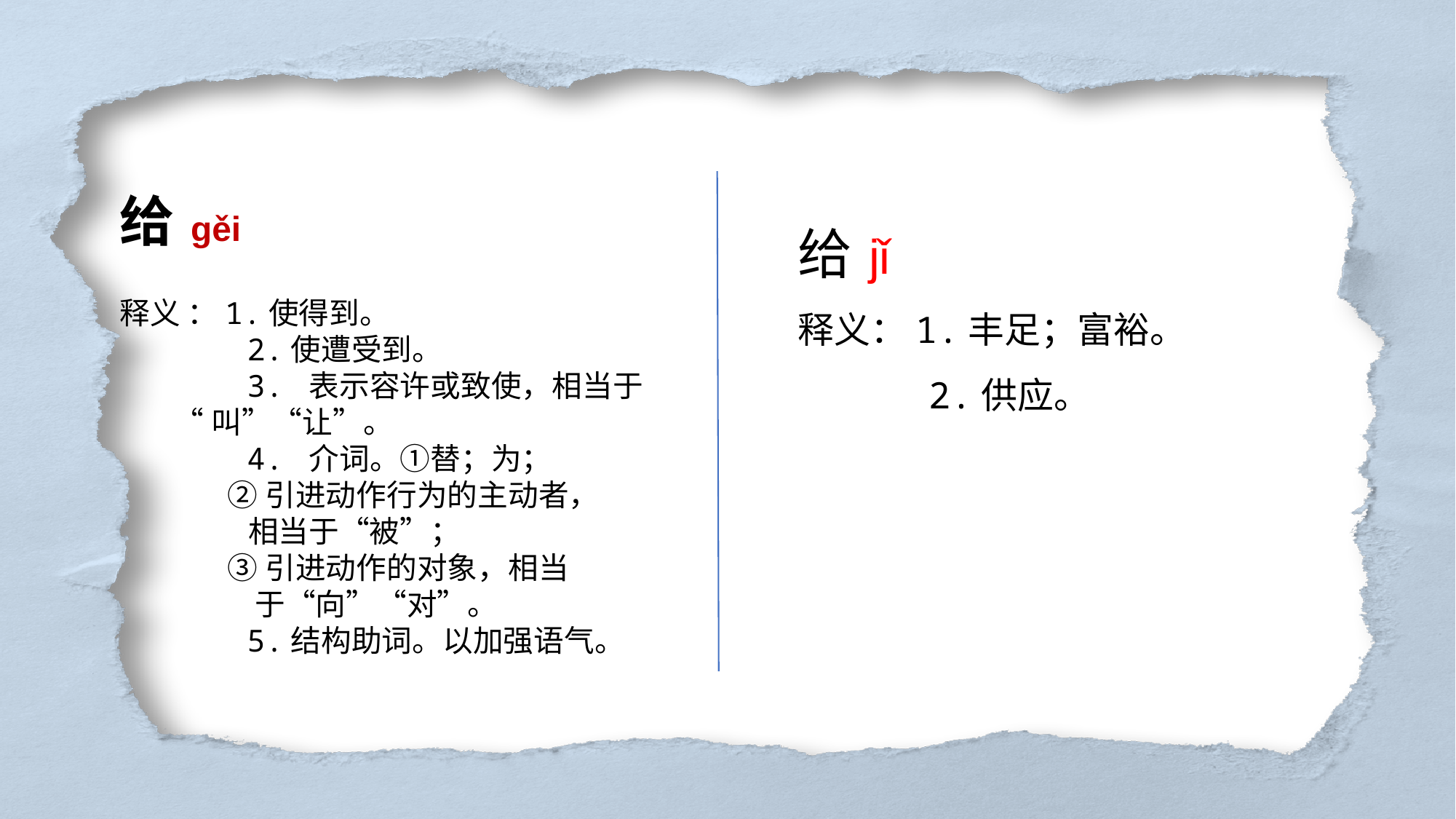

给 gěi

释义 ：1.使得到。
       2.使遭受到。       3. 表示容许或致使，相当于
        “叫”“让”。       4. 介词。①替；为；
                ②引进动作行为的主动者，
                  相当于“被”；
                ③引进动作的对象，相当
                   于“向”“对”。       5.结构助词。以加强语气。
给 jǐ
释义：1.丰足；富裕。
      2.供应。